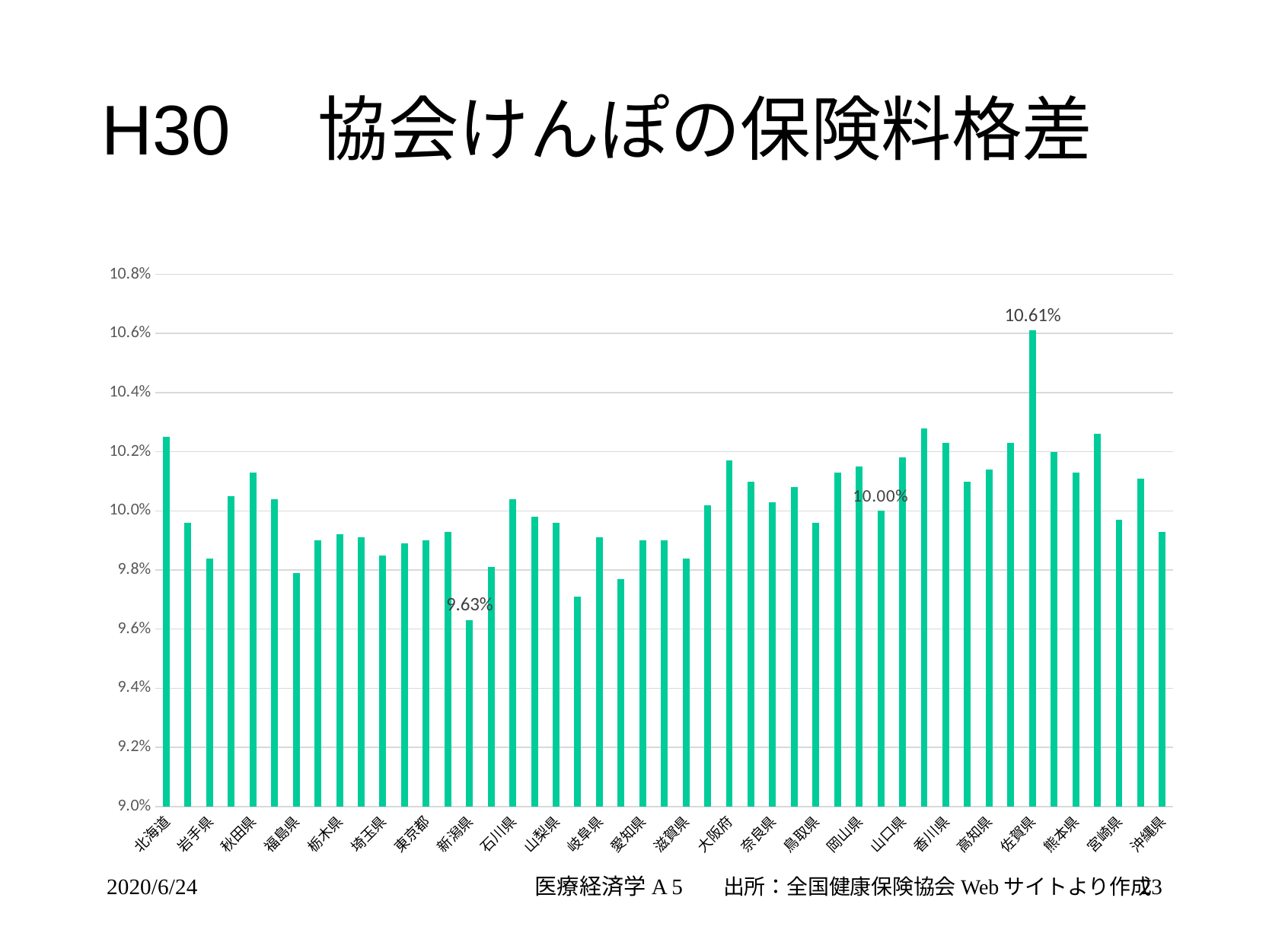

# H30　協会けんぽの保険料格差

### Chart

| Category |  |
|---|---|
| 北海道 | 0.1025 |
| 青森県 | 0.0996 |
| 岩手県 | 0.0984 |
| 宮城県 | 0.1005 |
| 秋田県 | 0.1013 |
| 山形県 | 0.1004 |
| 福島県 | 0.0979 |
| 茨城県 | 0.099 |
| 栃木県 | 0.0992 |
| 群馬県 | 0.0991 |
| 埼玉県 | 0.0985 |
| 千葉県 | 0.0989 |
| 東京都 | 0.099 |
| 神奈川県 | 0.0993 |
| 新潟県 | 0.0963 |
| 富山県 | 0.0981 |
| 石川県 | 0.1004 |
| 福井県 | 0.0998 |
| 山梨県 | 0.0996 |
| 長野県 | 0.0971 |
| 岐阜県 | 0.0991 |
| 静岡県 | 0.0977 |
| 愛知県 | 0.099 |
| 三重県 | 0.099 |
| 滋賀県 | 0.0984 |
| 京都府 | 0.1002 |
| 大阪府 | 0.1017 |
| 兵庫県 | 0.101 |
| 奈良県 | 0.1003 |
| 和歌山県 | 0.1008 |
| 鳥取県 | 0.0996 |
| 島根県 | 0.1013 |
| 岡山県 | 0.1015 |
| 広島県 | 0.1 |
| 山口県 | 0.1018 |
| 徳島県 | 0.1028 |
| 香川県 | 0.1023 |
| 愛媛県 | 0.101 |
| 高知県 | 0.1014 |
| 福岡県 | 0.1023 |
| 佐賀県 | 0.1061 |
| 長崎県 | 0.102 |
| 熊本県 | 0.1013 |
| 大分県 | 0.1026 |
| 宮崎県 | 0.0997 |
| 鹿児島県 | 0.1011 |
| 沖縄県 | 0.0993 |
2020/6/24
医療経済学A 5
23
出所：全国健康保険協会Webサイトより作成